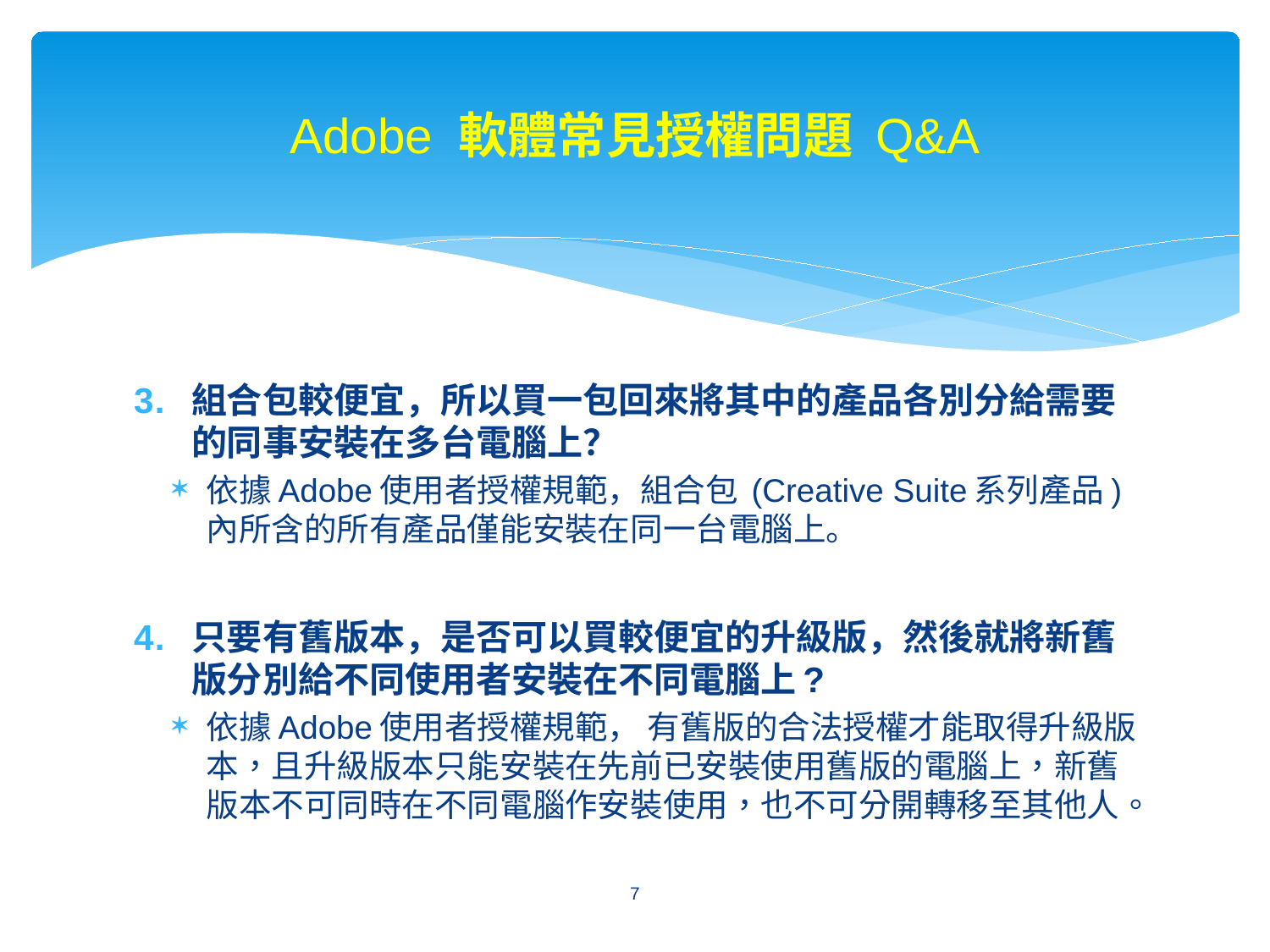

# Adobe 軟體常見授權問題 Q&A
組合包較便宜，所以買一包回來將其中的產品各別分給需要的同事安裝在多台電腦上？
依據Adobe使用者授權規範，組合包 (Creative Suite系列產品) 內所含的所有產品僅能安裝在同一台電腦上。

只要有舊版本，是否可以買較便宜的升級版，然後就將新舊版分別給不同使用者安裝在不同電腦上?
依據Adobe使用者授權規範， 有舊版的合法授權才能取得升級版本，且升級版本只能安裝在先前已安裝使用舊版的電腦上，新舊版本不可同時在不同電腦作安裝使用，也不可分開轉移至其他人。

7